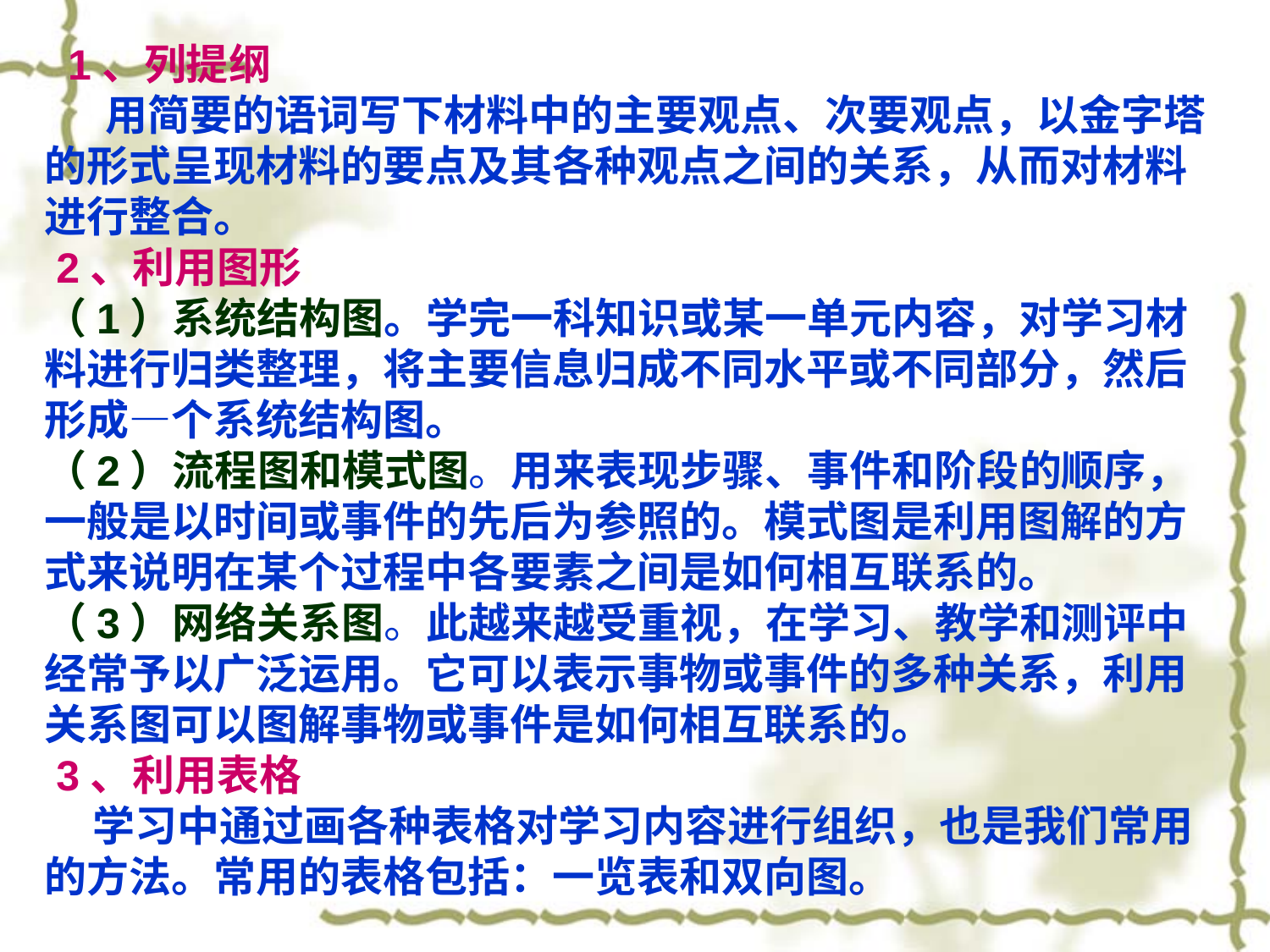

1、列提纲
　  用简要的语词写下材料中的主要观点、次要观点，以金字塔的形式呈现材料的要点及其各种观点之间的关系，从而对材料进行整合。
 2、利用图形
（1）系统结构图。学完一科知识或某一单元内容，对学习材料进行归类整理，将主要信息归成不同水平或不同部分，然后形成—个系统结构图。
（2）流程图和模式图。用来表现步骤、事件和阶段的顺序，一般是以时间或事件的先后为参照的。模式图是利用图解的方式来说明在某个过程中各要素之间是如何相互联系的。
（3）网络关系图。此越来越受重视，在学习、教学和测评中经常予以广泛运用。它可以表示事物或事件的多种关系，利用关系图可以图解事物或事件是如何相互联系的。
 3、利用表格
    学习中通过画各种表格对学习内容进行组织，也是我们常用的方法。常用的表格包括：一览表和双向图。